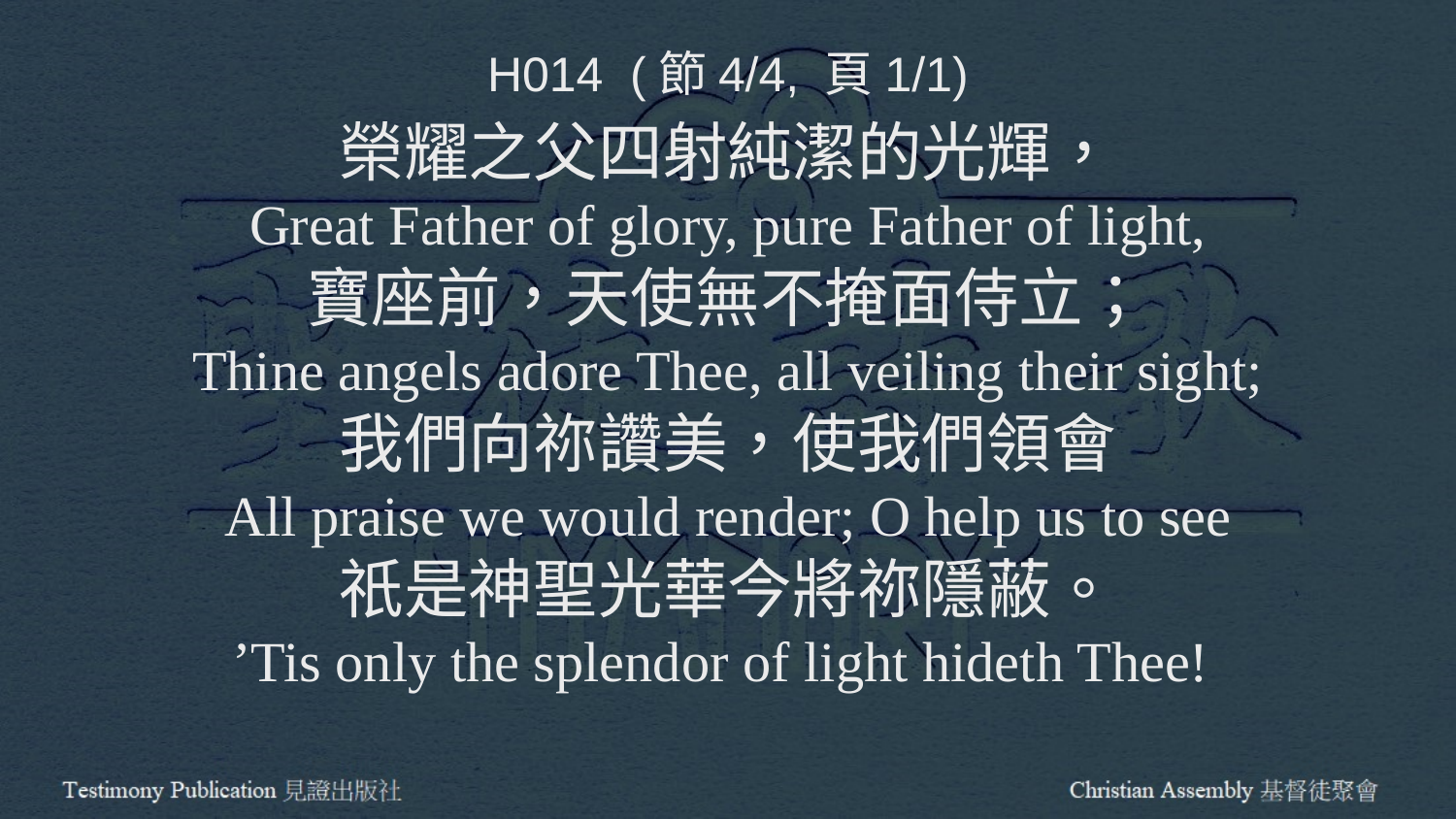

H014  (節4/4, 頁1/1)
榮耀之父四射純潔的光輝，
Great Father of glory, pure Father of light,
寶座前，天使無不掩面侍立；
Thine angels adore Thee, all veiling their sight;
我們向祢讚美，使我們領會
All praise we would render; O help us to see
祇是神聖光華今將祢隱蔽。
’Tis only the splendor of light hideth Thee!